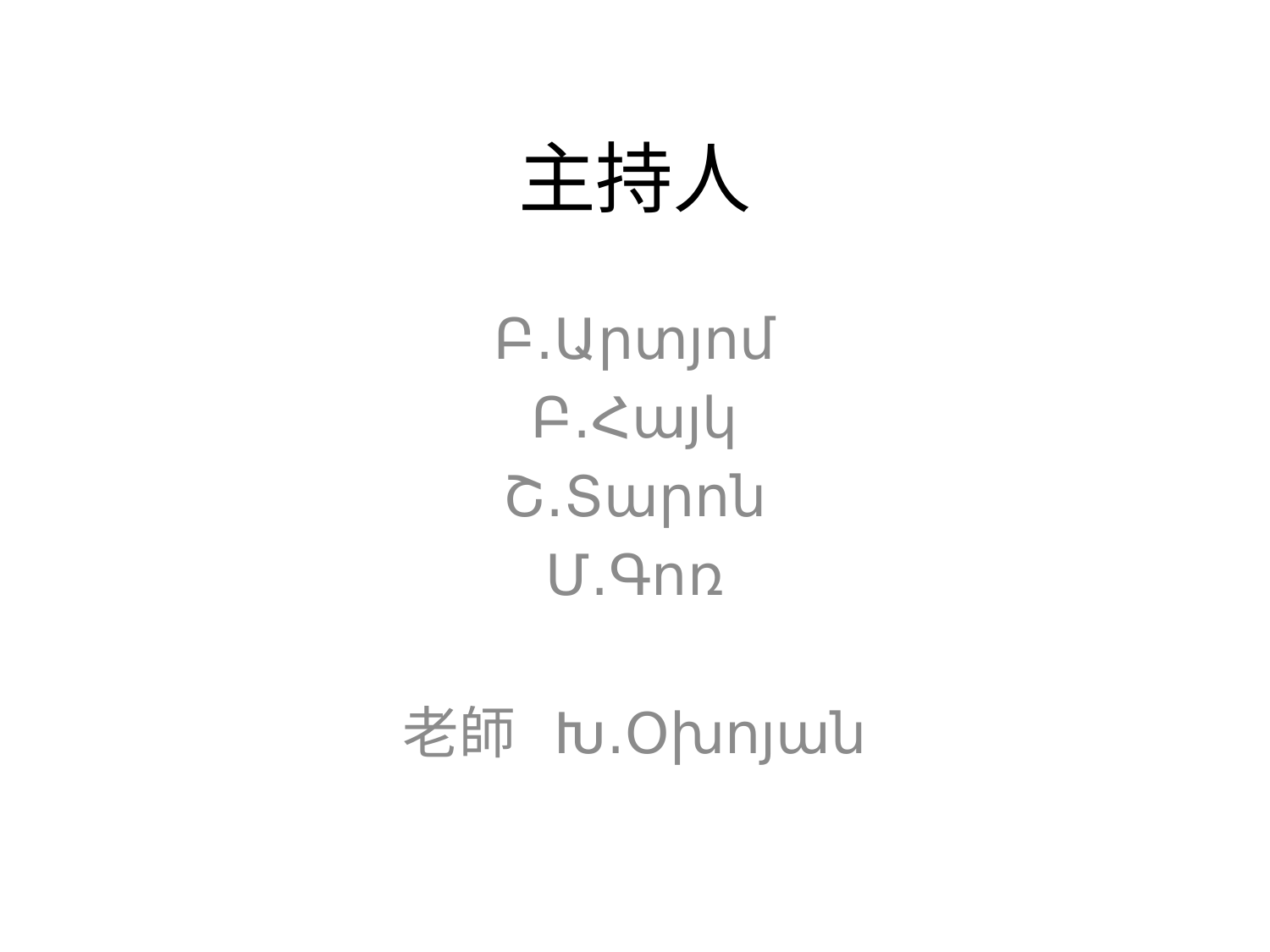

# 主持人
Բ․Արտյոմ
Բ․Հայկ
Շ․Տարոն
Մ․Գոռ

老師  Խ․Օխոյան